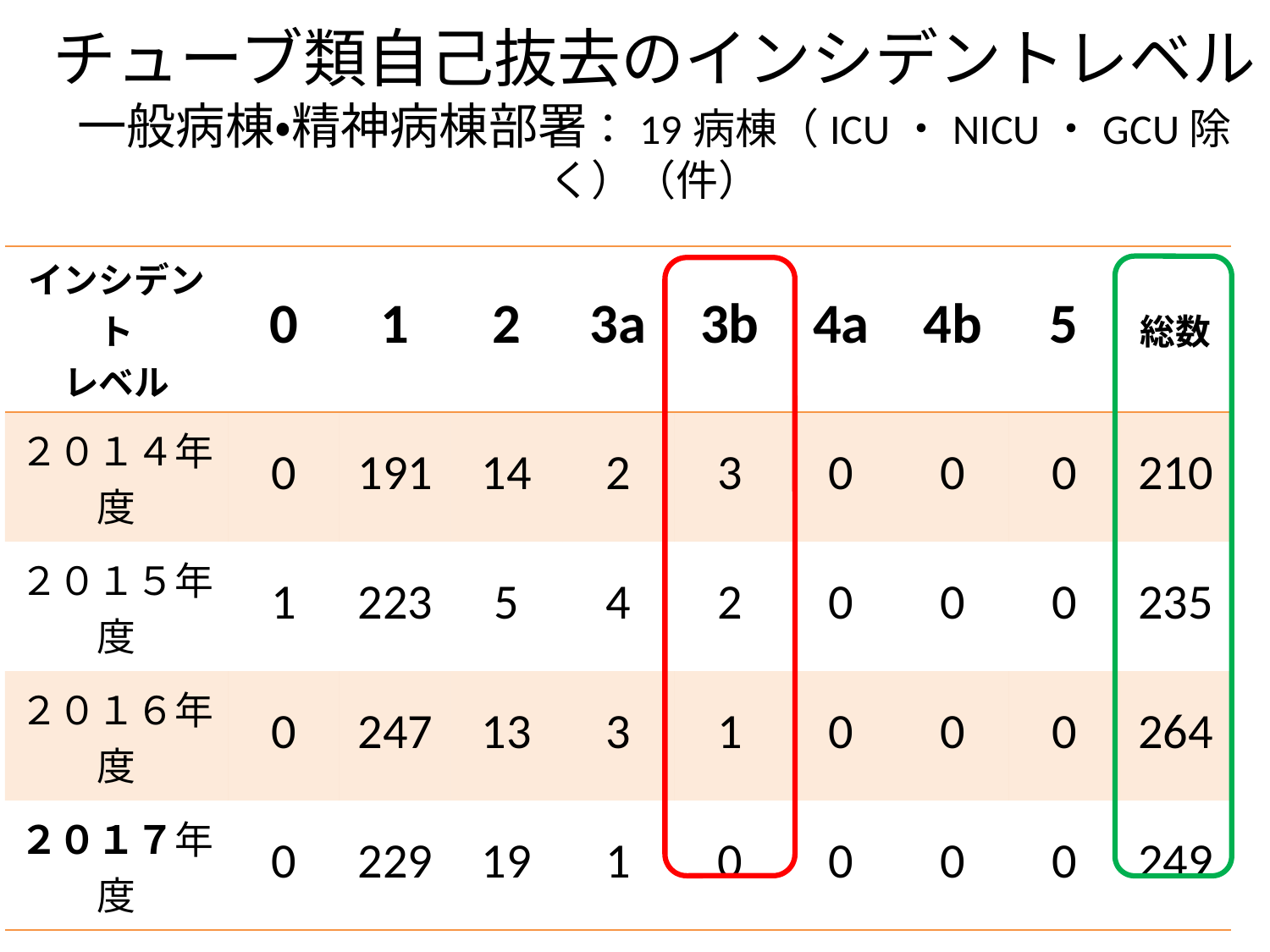

# チューブ類自己抜去のインシデントレベル 一般病棟・精神病棟部署：19病棟（ICU・NICU・GCU除く）（件）
| インシデント レベル | 0 | 1 | 2 | 3a | 3b | 4a | 4b | 5 | 総数 |
| --- | --- | --- | --- | --- | --- | --- | --- | --- | --- |
| ２０１４年度 | 0 | 191 | 14 | 2 | 3 | 0 | 0 | 0 | 210 |
| ２０１５年度 | 1 | 223 | 5 | 4 | 2 | 0 | 0 | 0 | 235 |
| ２０１６年度 | 0 | 247 | 13 | 3 | 1 | 0 | 0 | 0 | 264 |
| ２０１７年度 | 0 | 229 | 19 | 1 | 0 | 0 | 0 | 0 | 249 |